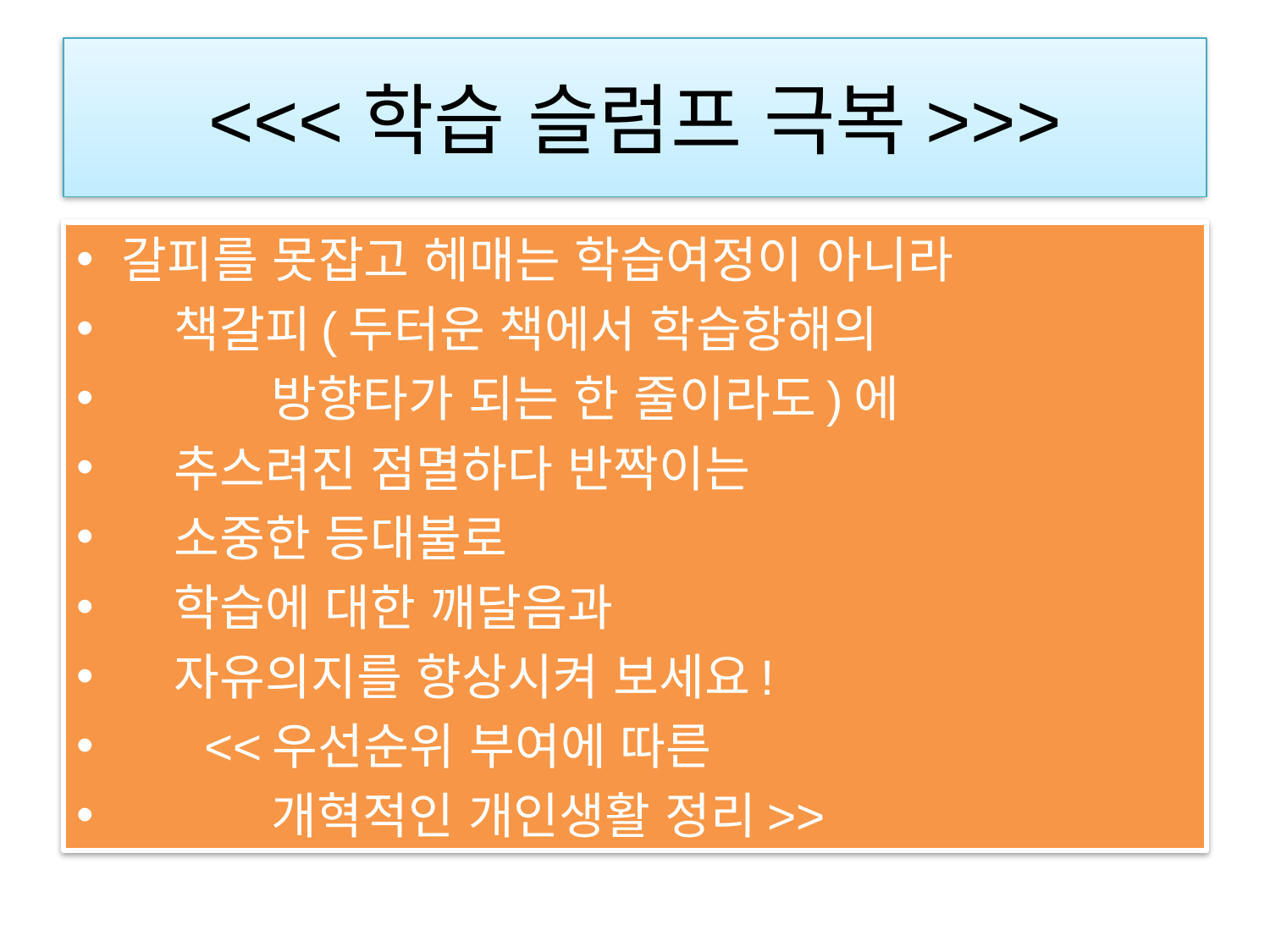

# <<<학습 슬럼프 극복>>>
갈피를 못잡고 헤매는 학습여정이 아니라
   책갈피(두터운 책에서 학습항해의
          방향타가 되는 한 줄이라도)에
   추스려진 점멸하다 반짝이는
   소중한 등대불로
   학습에 대한 깨달음과
   자유의지를 향상시켜 보세요!
      <<우선순위 부여에 따른
          개혁적인 개인생활 정리>>